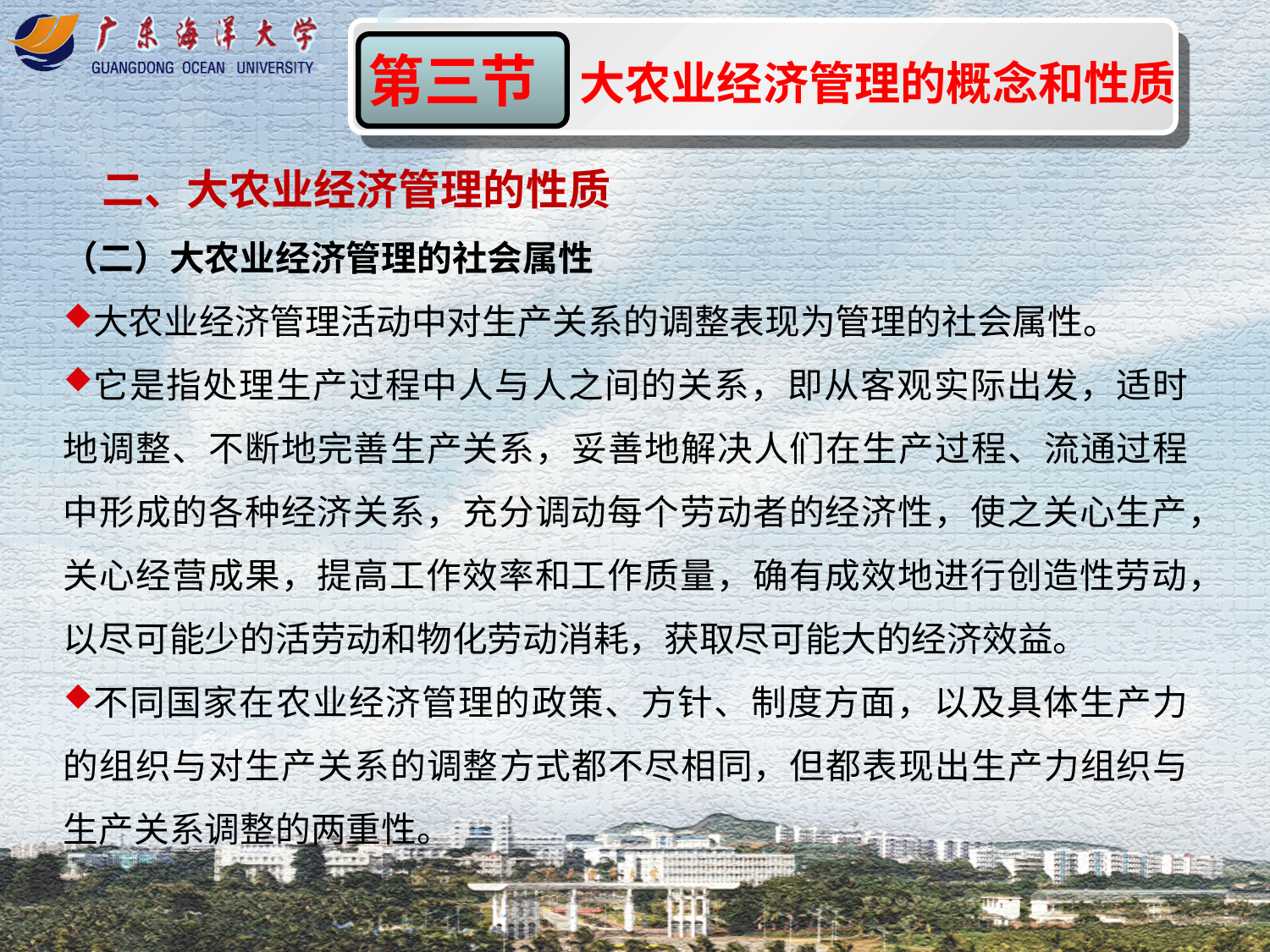

第三节
大农业经济管理的概念和性质
二、大农业经济管理的性质
（二）大农业经济管理的社会属性
大农业经济管理活动中对生产关系的调整表现为管理的社会属性。
它是指处理生产过程中人与人之间的关系，即从客观实际出发，适时地调整、不断地完善生产关系，妥善地解决人们在生产过程、流通过程中形成的各种经济关系，充分调动每个劳动者的经济性，使之关心生产，关心经营成果，提高工作效率和工作质量，确有成效地进行创造性劳动，以尽可能少的活劳动和物化劳动消耗，获取尽可能大的经济效益。
不同国家在农业经济管理的政策、方针、制度方面，以及具体生产力的组织与对生产关系的调整方式都不尽相同，但都表现出生产力组织与生产关系调整的两重性。